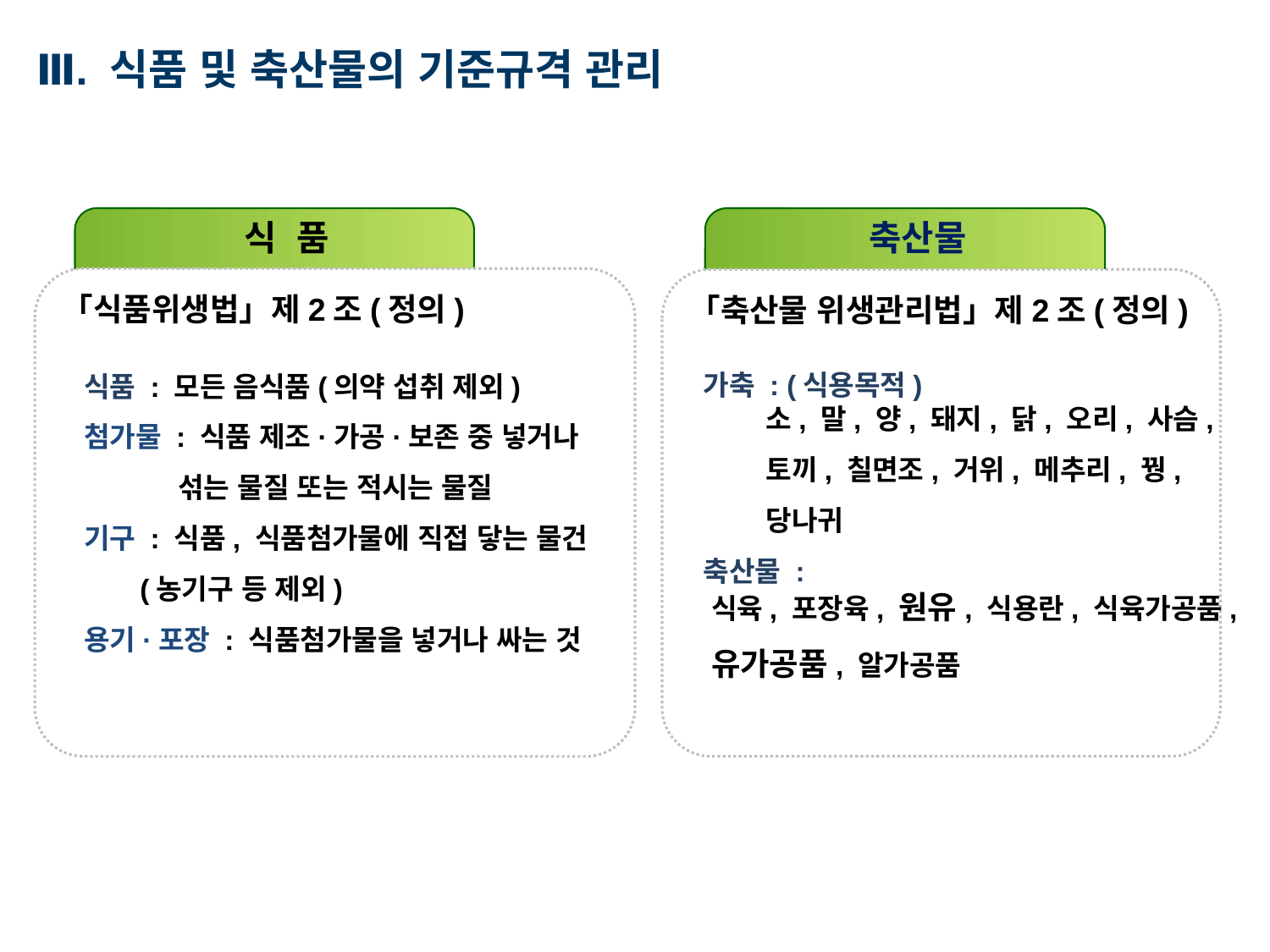

Ⅲ. 식품 및 축산물의 기준규격 관리
축산물
식  품
「식품위생법」제2조(정의)

  식품 : 모든 음식품(의약 섭취 제외)
  첨가물 : 식품 제조·가공·보존 중 넣거나
              섞는 물질 또는 적시는 물질
  기구 : 식품, 식품첨가물에 직접 닿는 물건
          (농기구 등 제외)
  용기·포장 : 식품첨가물을 넣거나 싸는 것

「축산물 위생관리법」제2조(정의)
 가축 : (식용목적)
         소, 말, 양, 돼지, 닭, 오리, 사슴,
         토끼, 칠면조, 거위, 메추리, 꿩,
         당나귀
 축산물 :
  식육, 포장육, 원유, 식용란, 식육가공품,
  유가공품, 알가공품